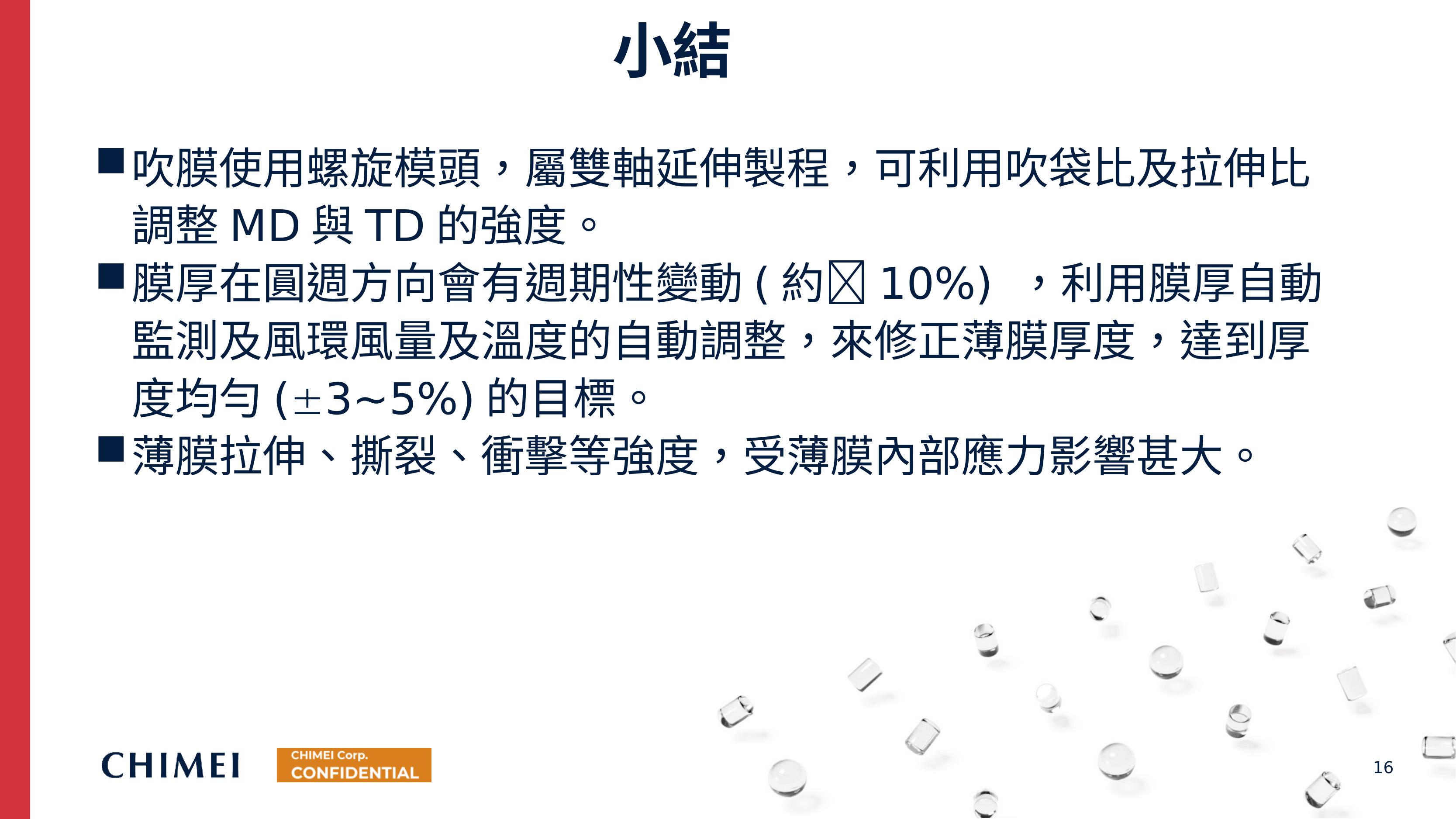

小結
吹膜使用螺旋模頭，屬雙軸延伸製程，可利用吹袋比及拉伸比調整MD與TD的強度。
膜厚在圓週方向會有週期性變動(約±10%) ，利用膜厚自動監測及風環風量及溫度的自動調整，來修正薄膜厚度，達到厚度均勻(±3~5%)的目標。
薄膜拉伸、撕裂、衝擊等強度，受薄膜內部應力影響甚大。

16